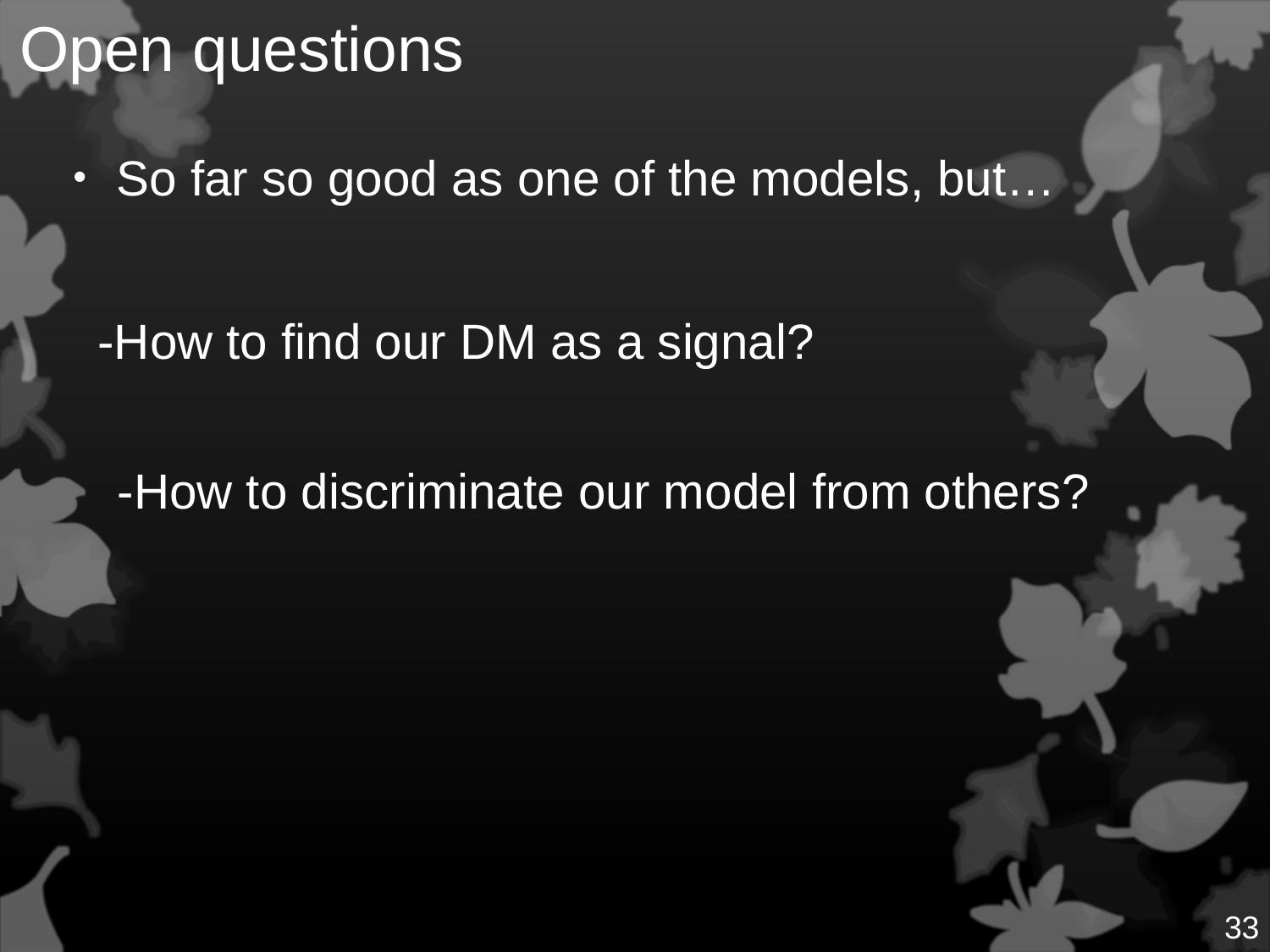

Open questions
・So far so good as one of the models, but…
-How to find our DM as a signal?
-How to discriminate our model from others?
33